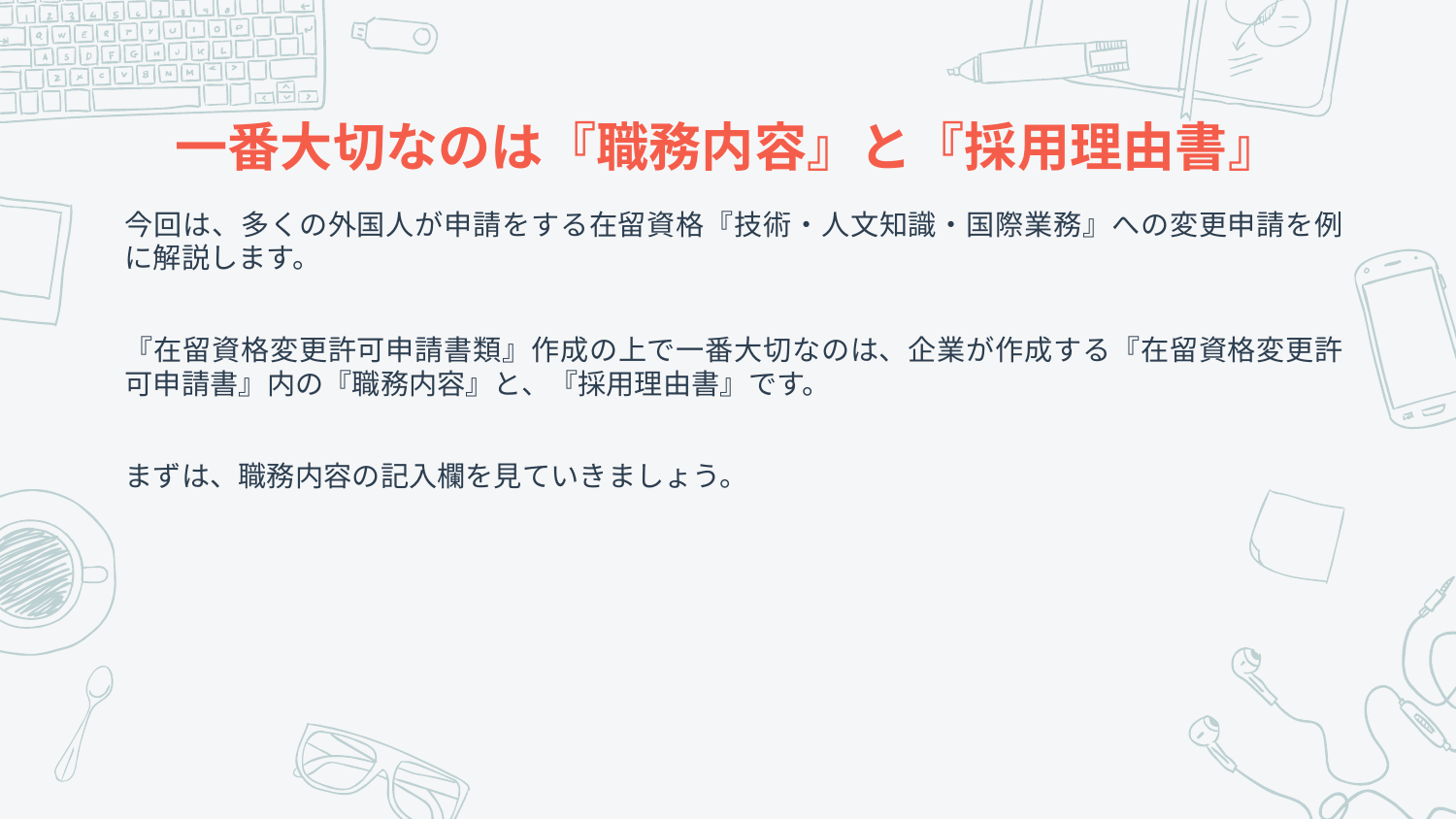

# 一番大切なのは『職務内容』と『採用理由書』
今回は、多くの外国人が申請をする在留資格『技術・人文知識・国際業務』への変更申請を例に解説します。

『在留資格変更許可申請書類』作成の上で一番大切なのは、企業が作成する『在留資格変更許可申請書』内の『職務内容』と、『採用理由書』です。

まずは、職務内容の記入欄を見ていきましょう。